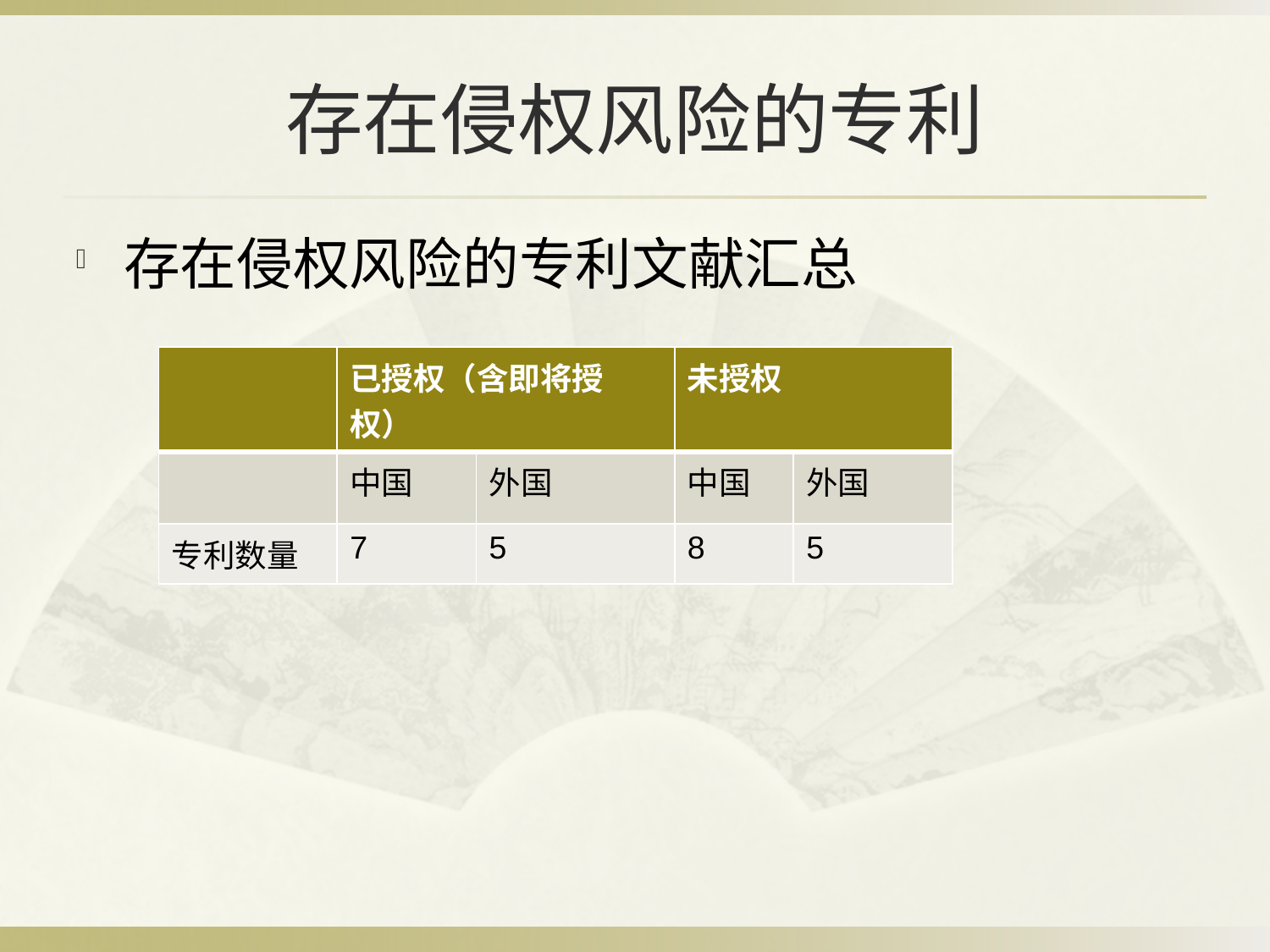

# 存在侵权风险的专利
存在侵权风险的专利文献汇总
|  | 已授权（含即将授权） |  | 未授权 |  |
| --- | --- | --- | --- | --- |
|  | 中国 | 外国 | 中国 | 外国 |
| 专利数量 | 7 | 5 | 8 | 5 |